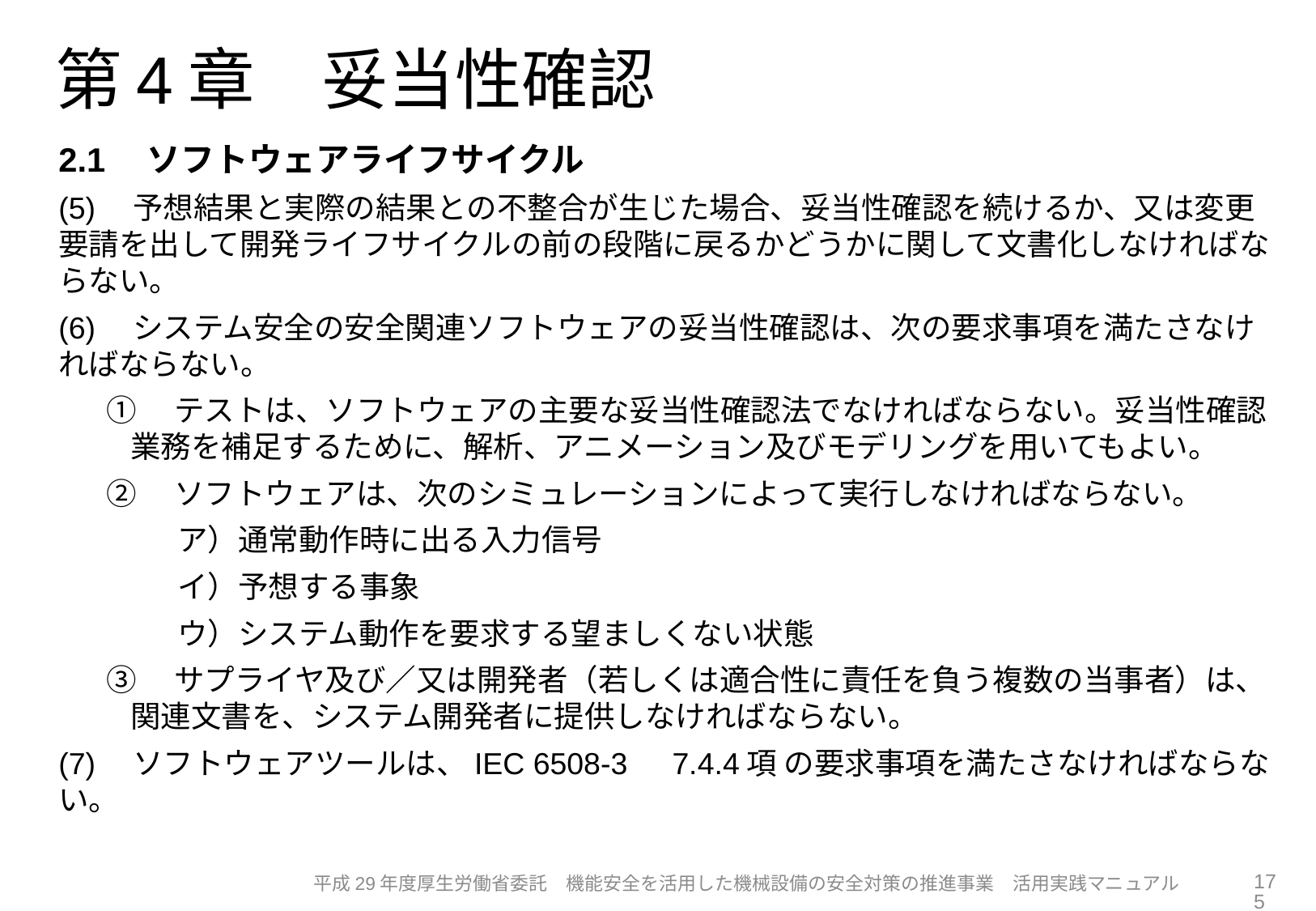

# 第4章　妥当性確認
2.1　ソフトウェアライフサイクル
(5)　予想結果と実際の結果との不整合が生じた場合、妥当性確認を続けるか、又は変更要請を出して開発ライフサイクルの前の段階に戻るかどうかに関して文書化しなければならない。
(6)　システム安全の安全関連ソフトウェアの妥当性確認は、次の要求事項を満たさなければならない。
①　テストは、ソフトウェアの主要な妥当性確認法でなければならない。妥当性確認業務を補足するために、解析、アニメーション及びモデリングを用いてもよい。
②　ソフトウェアは、次のシミュレーションによって実行しなければならない。
ア）通常動作時に出る入力信号
イ）予想する事象
ウ）システム動作を要求する望ましくない状態
③　サプライヤ及び／又は開発者（若しくは適合性に責任を負う複数の当事者）は、関連文書を、システム開発者に提供しなければならない。
(7)　ソフトウェアツールは、IEC 6508-3　7.4.4項 の要求事項を満たさなければならない。
175
平成29年度厚生労働省委託　機能安全を活用した機械設備の安全対策の推進事業　活用実践マニュアル